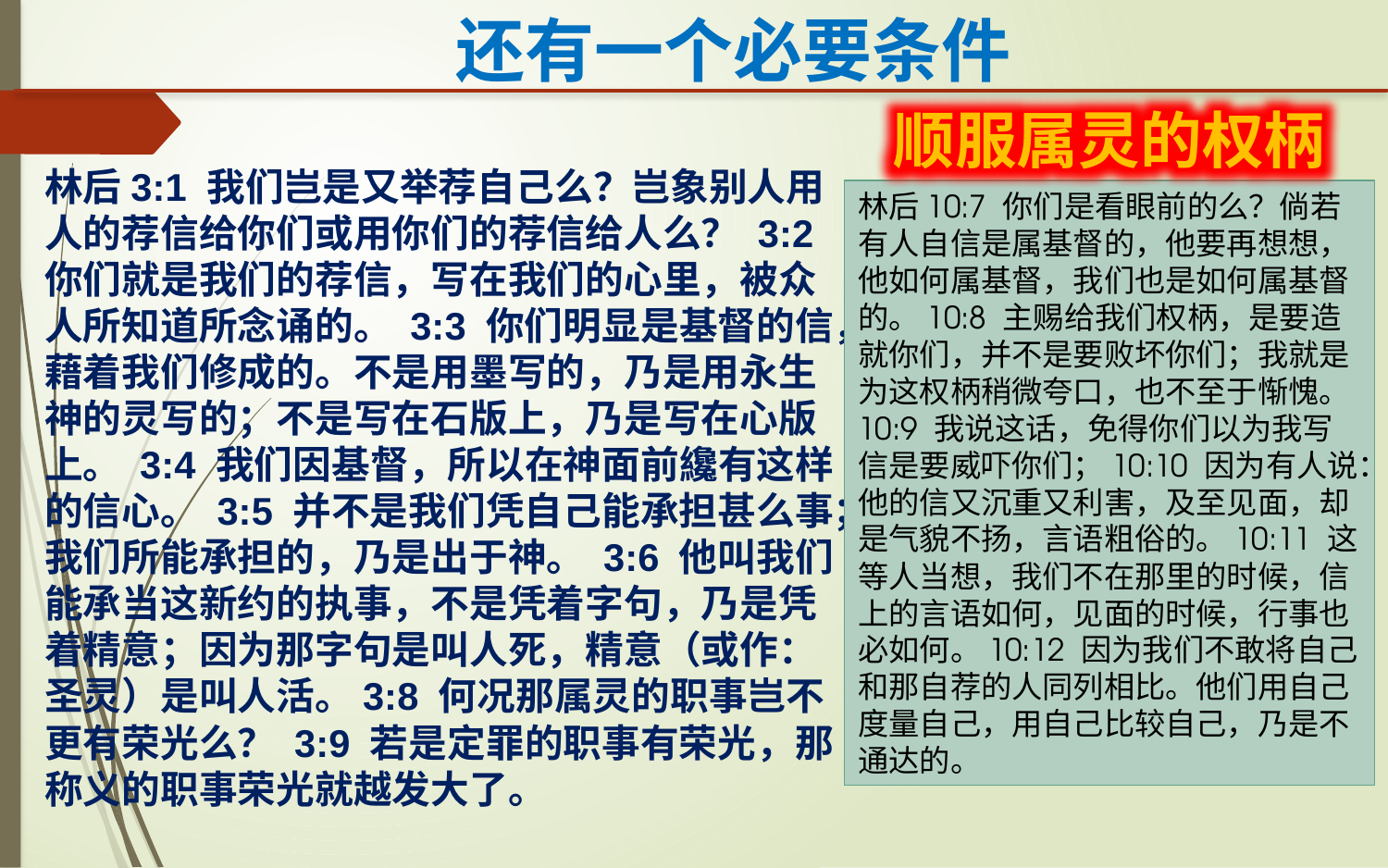

还有一个必要条件
顺服属灵的权柄
林后3:1 我们岂是又举荐自己么？岂象别人用人的荐信给你们或用你们的荐信给人么？ 3:2 你们就是我们的荐信，写在我们的心里，被众人所知道所念诵的。 3:3 你们明显是基督的信，藉着我们修成的。不是用墨写的，乃是用永生神的灵写的；不是写在石版上，乃是写在心版上。 3:4 我们因基督，所以在神面前纔有这样的信心。 3:5 并不是我们凭自己能承担甚么事；我们所能承担的，乃是出于神。 3:6 他叫我们能承当这新约的执事，不是凭着字句，乃是凭着精意；因为那字句是叫人死，精意（或作：圣灵）是叫人活。3:8 何况那属灵的职事岂不更有荣光么？ 3:9 若是定罪的职事有荣光，那称义的职事荣光就越发大了。
林后10:7 你们是看眼前的么？倘若有人自信是属基督的，他要再想想，他如何属基督，我们也是如何属基督的。10:8 主赐给我们权柄，是要造就你们，并不是要败坏你们；我就是为这权柄稍微夸口，也不至于惭愧。10:9 我说这话，免得你们以为我写信是要威吓你们；10:10 因为有人说：他的信又沉重又利害，及至见面，却是气貌不扬，言语粗俗的。10:11 这等人当想，我们不在那里的时候，信上的言语如何，见面的时候，行事也必如何。10:12 因为我们不敢将自己和那自荐的人同列相比。他们用自己度量自己，用自己比较自己，乃是不通达的。